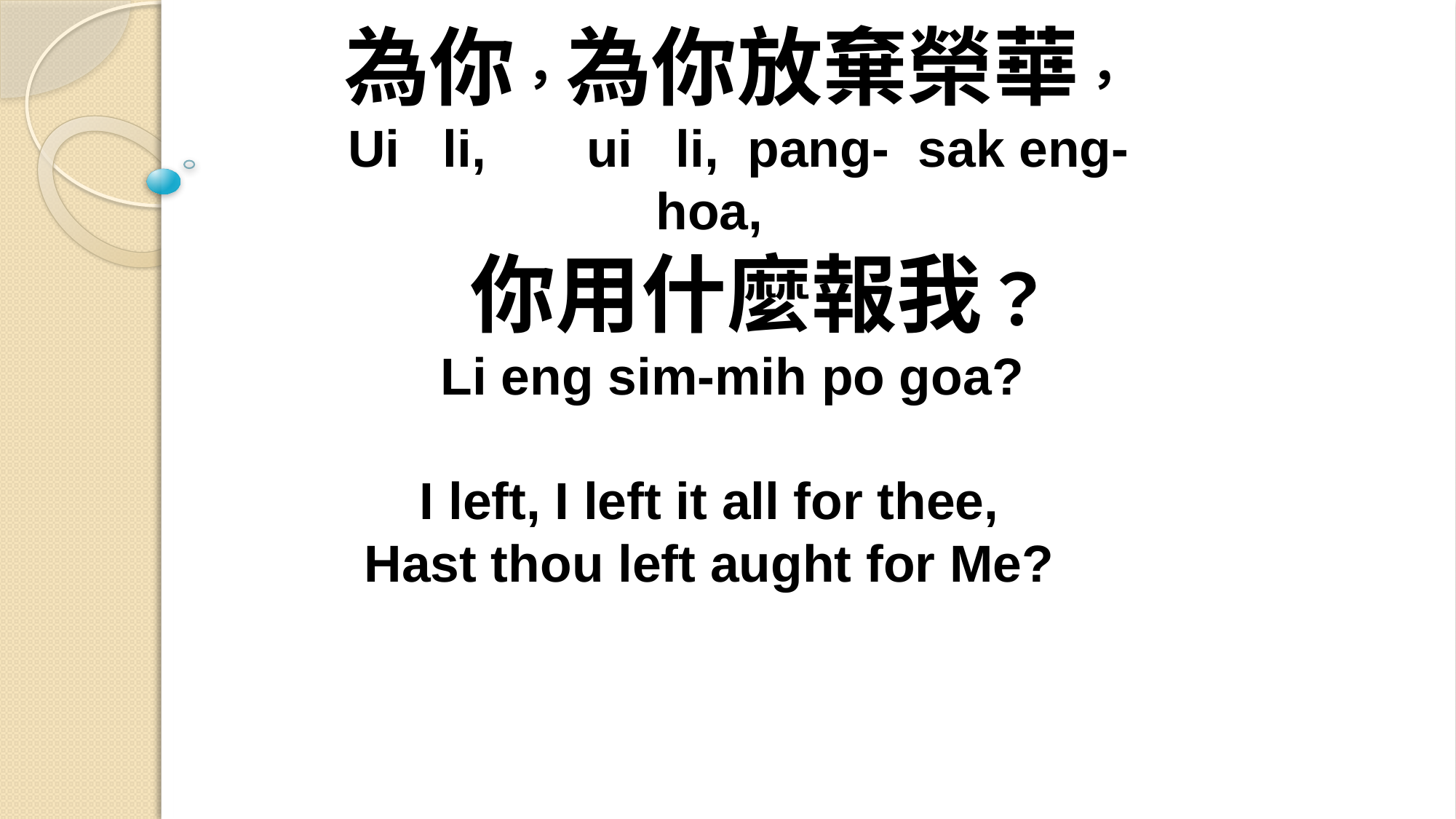

# 為你，為你放棄榮華， Ui   li,       ui   li,  pang-  sak eng-hoa, 你用什麼報我？ Li eng sim-mih po goa? I left, I left it all for thee, Hast thou left aught for Me?